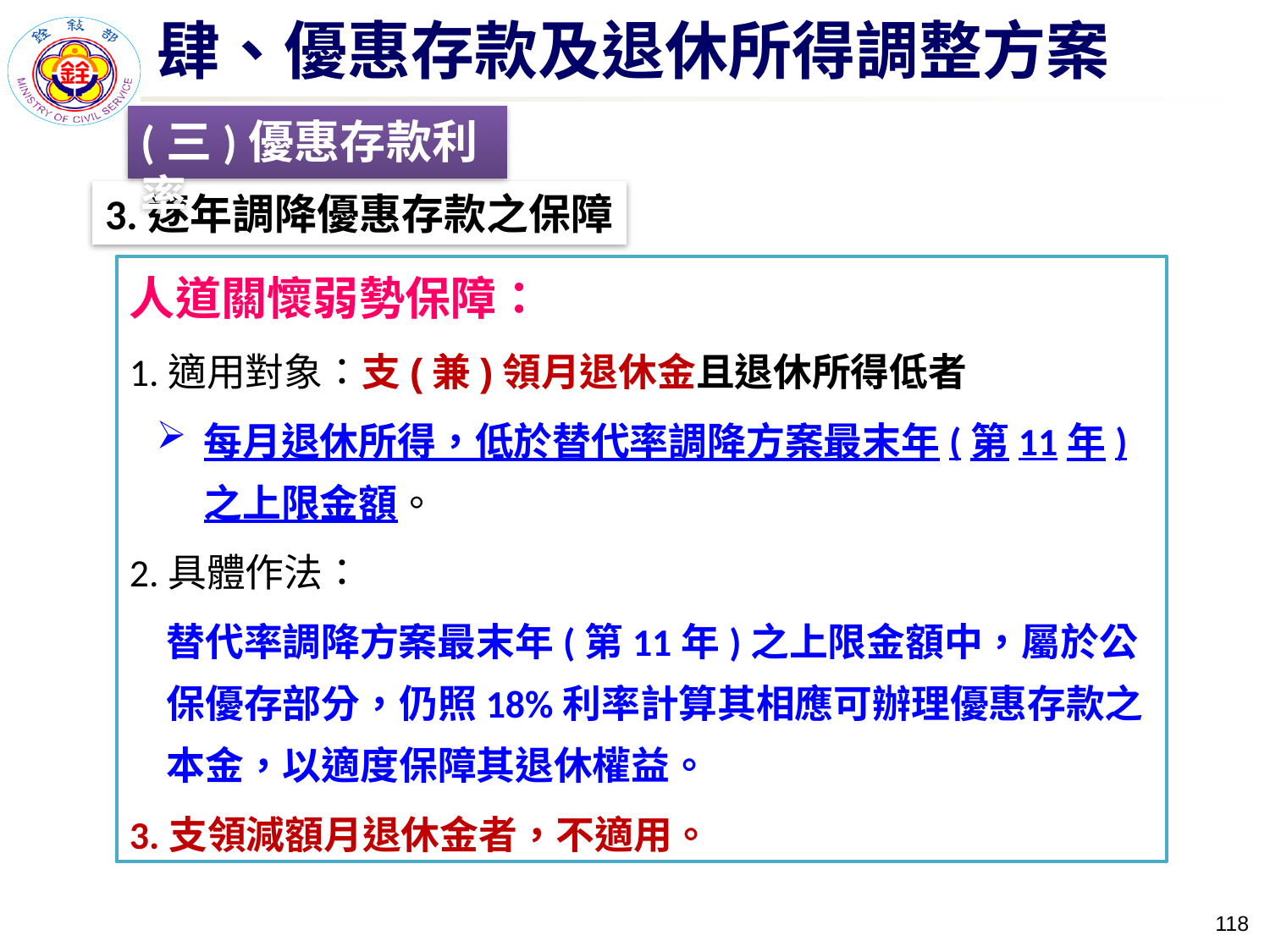

肆、優惠存款及退休所得調整方案
(三)優惠存款利率

3.逐年調降優惠存款之保障
人道關懷弱勢保障：
1.適用對象：支(兼)領月退休金且退休所得低者
每月退休所得，低於替代率調降方案最末年(第11年)之上限金額。
2.具體作法：
替代率調降方案最末年(第11年)之上限金額中，屬於公保優存部分，仍照18%利率計算其相應可辦理優惠存款之本金，以適度保障其退休權益。
3.支領減額月退休金者，不適用。
118